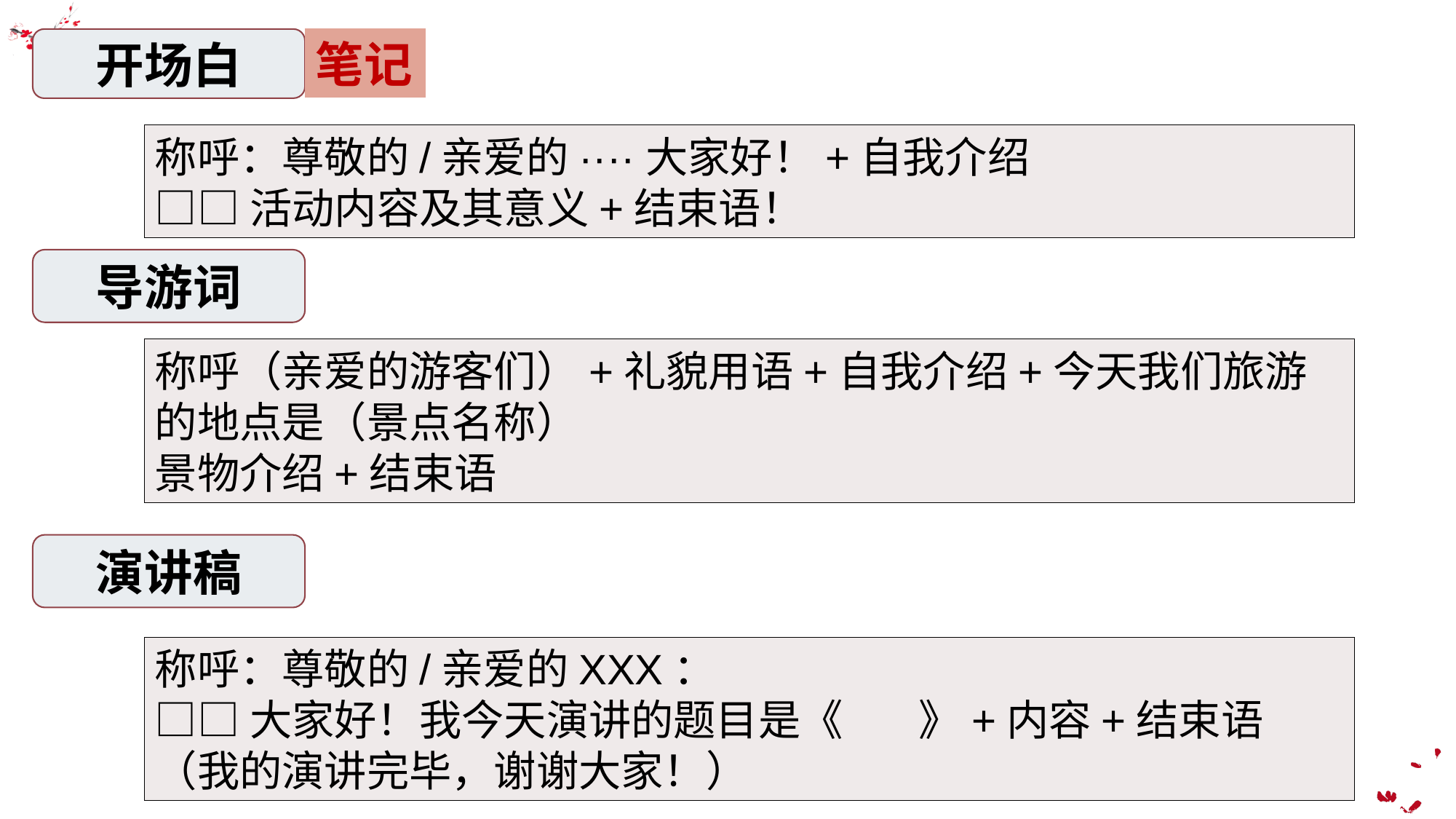

笔记
开场白
称呼：尊敬的/亲爱的····大家好！+自我介绍
□□活动内容及其意义+结束语！
导游词
称呼（亲爱的游客们）+礼貌用语+自我介绍+今天我们旅游的地点是（景点名称）
景物介绍+结束语
演讲稿
称呼：尊敬的/亲爱的XXX：
□□大家好！我今天演讲的题目是《        》+内容+结束语（我的演讲完毕，谢谢大家！）